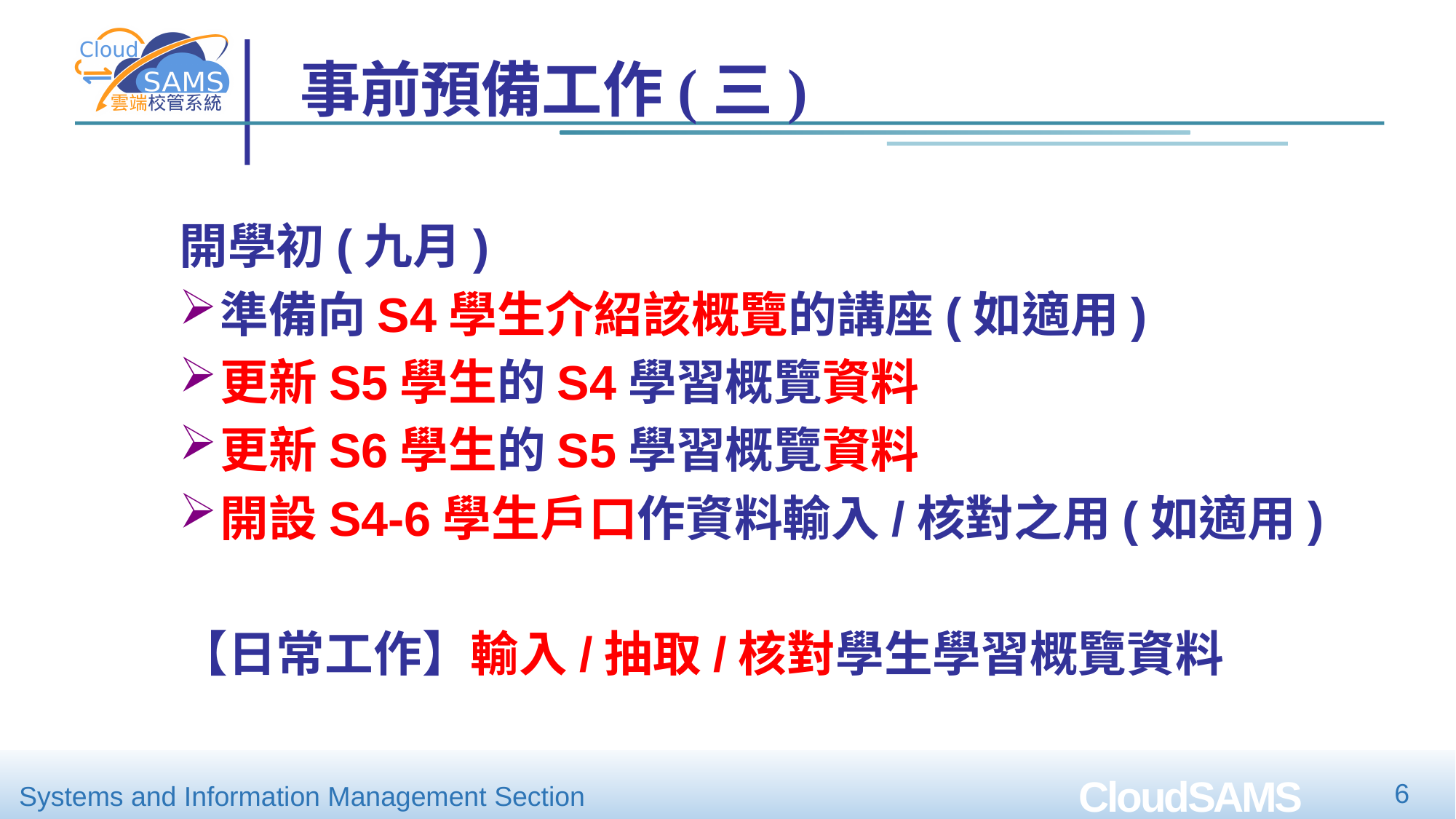

事前預備工作(三)
開學初(九月)
準備向S4學生介紹該概覽的講座(如適用)
更新S5學生的S4學習概覽資料
更新S6學生的S5學習概覽資料
開設S4-6學生戶口作資料輸入/核對之用(如適用)

【日常工作】輸入/抽取/核對學生學習概覽資料
6